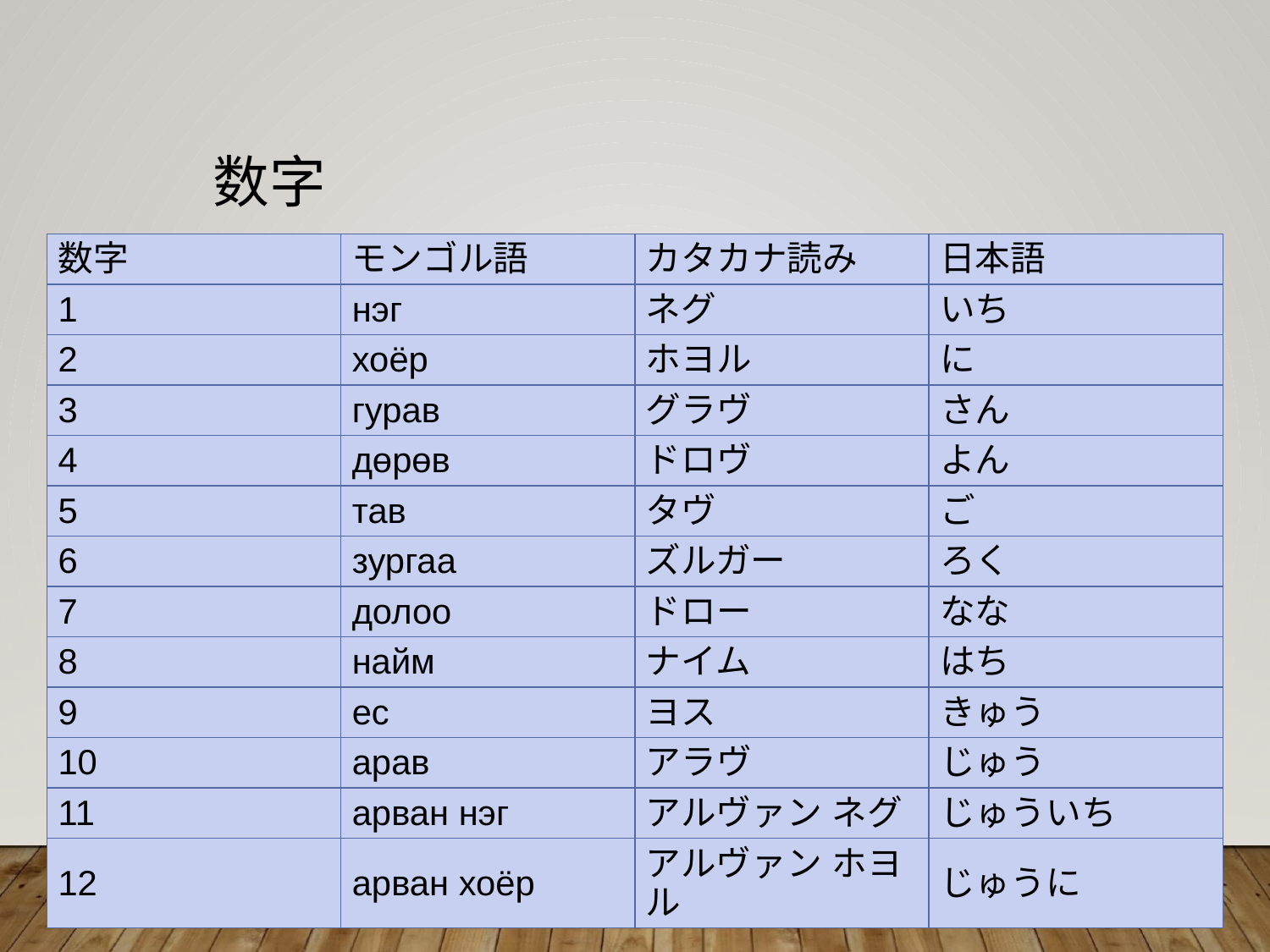

# 数字
| 数字 | モンゴル語 | カタカナ読み | 日本語 |
| --- | --- | --- | --- |
| 1 | нэг | ネグ | いち |
| 2 | хоёр | ホヨル | に |
| 3 | гурав | グラヴ | さん |
| 4 | дөрөв | ドロヴ | よん |
| 5 | тав | タヴ | ご |
| 6 | зургаа | ズルガー | ろく |
| 7 | долоо | ドロー | なな |
| 8 | найм | ナイム | はち |
| 9 | ес | ヨス | きゅう |
| 10 | арав | アラヴ | じゅう |
| 11 | арван нэг | アルヴァン ネグ | じゅういち |
| 12 | арван хоёр | アルヴァン ホヨル | じゅうに |